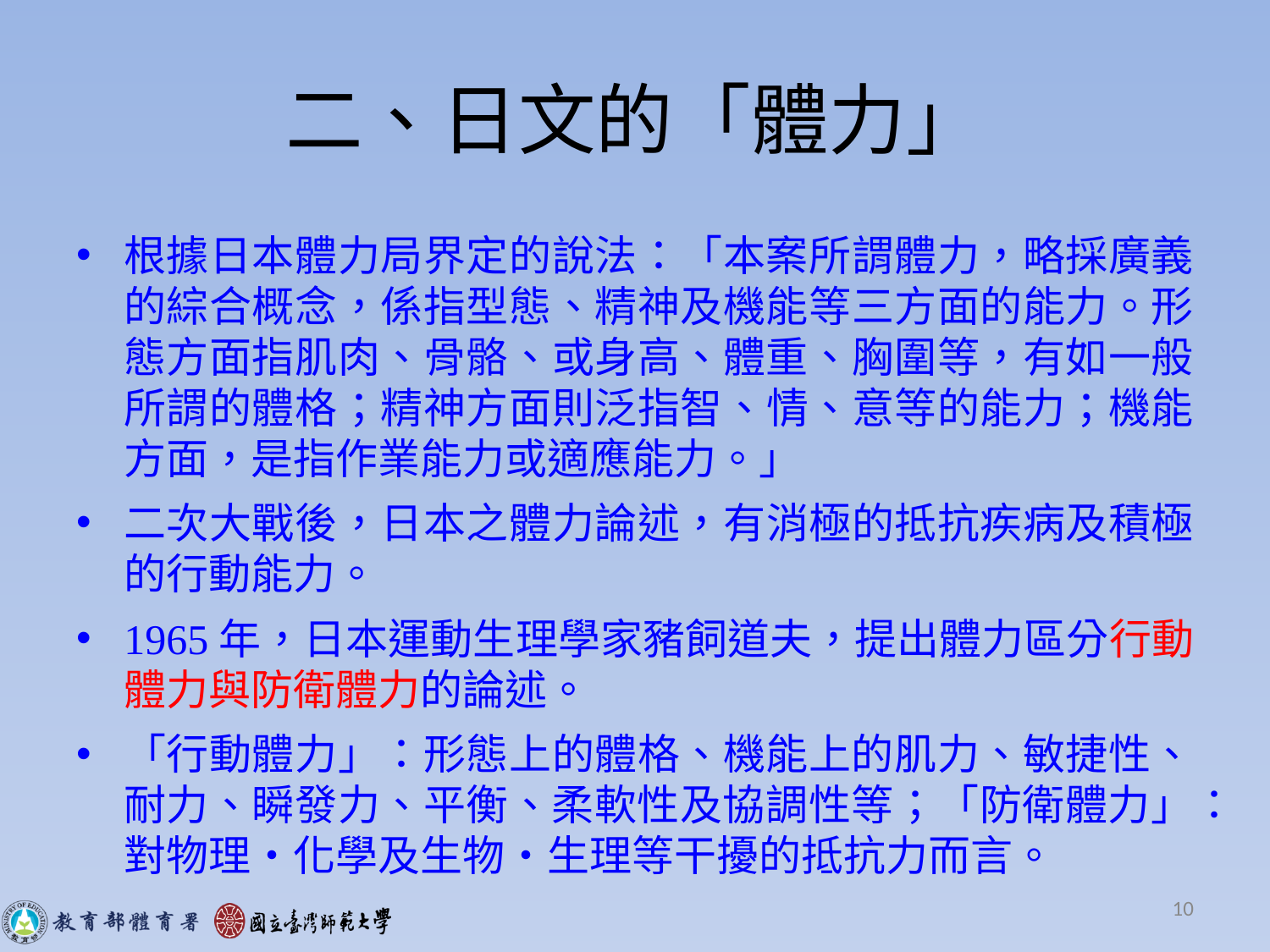

# 二、日文的「體力」
根據日本體力局界定的說法：「本案所謂體力，略採廣義的綜合概念，係指型態、精神及機能等三方面的能力。形態方面指肌肉、骨骼、或身高、體重、胸圍等，有如一般所謂的體格；精神方面則泛指智、情、意等的能力；機能方面，是指作業能力或適應能力。」
二次大戰後，日本之體力論述，有消極的抵抗疾病及積極的行動能力。
1965年，日本運動生理學家豬飼道夫，提出體力區分行動體力與防衛體力的論述。
「行動體力」：形態上的體格、機能上的肌力、敏捷性、耐力、瞬發力、平衡、柔軟性及協調性等；「防衛體力」：對物理・化學及生物・生理等干擾的抵抗力而言。
10